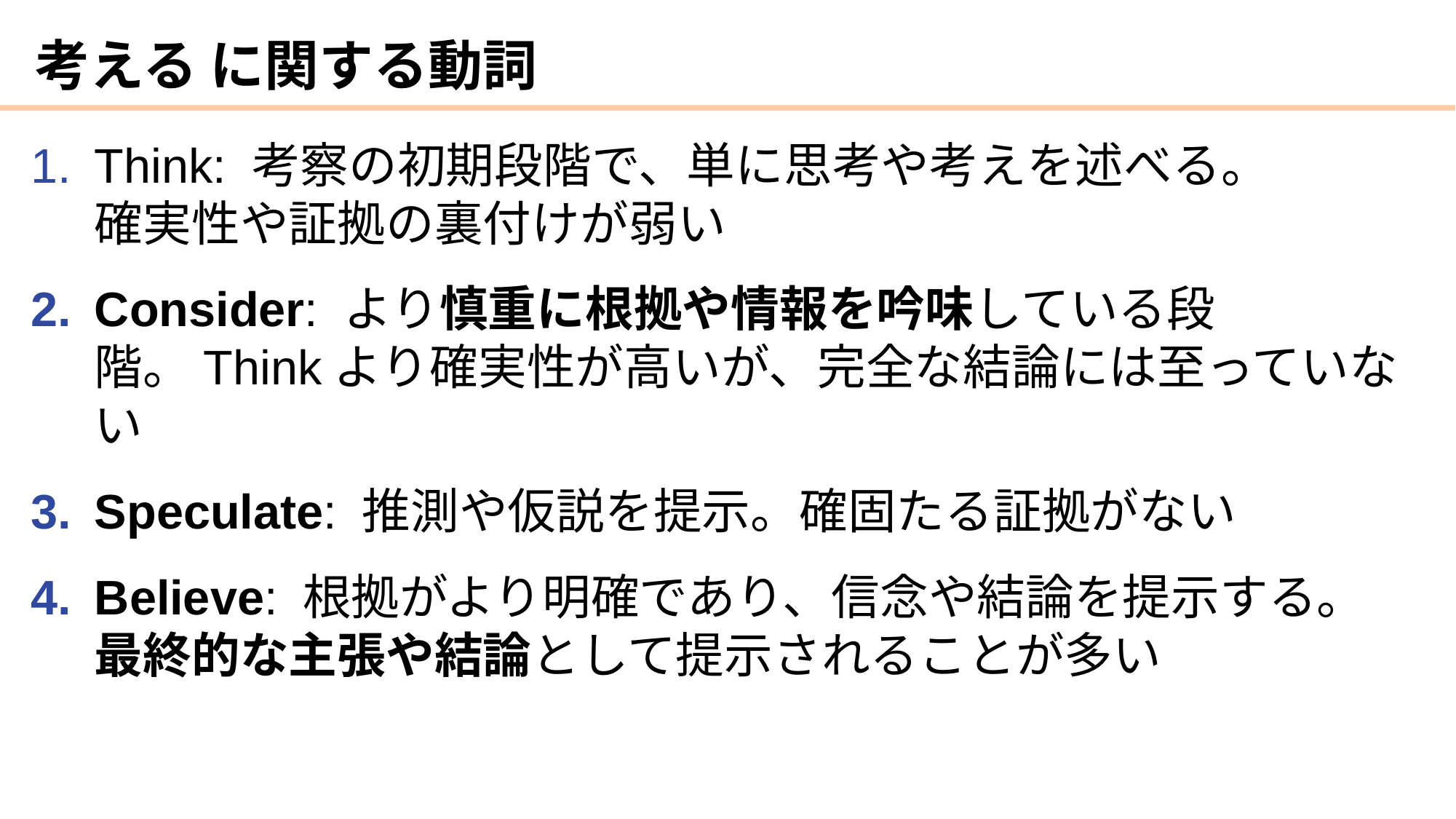

# 考える に関する動詞
Think: 考察の初期段階で、単に思考や考えを述べる。
確実性や証拠の裏付けが弱い
Consider: より慎重に根拠や情報を吟味している段階。Thinkより確実性が高いが、完全な結論には至っていない
Speculate: 推測や仮説を提示。確固たる証拠がない
Believe: 根拠がより明確であり、信念や結論を提示する。
最終的な主張や結論として提示されることが多い